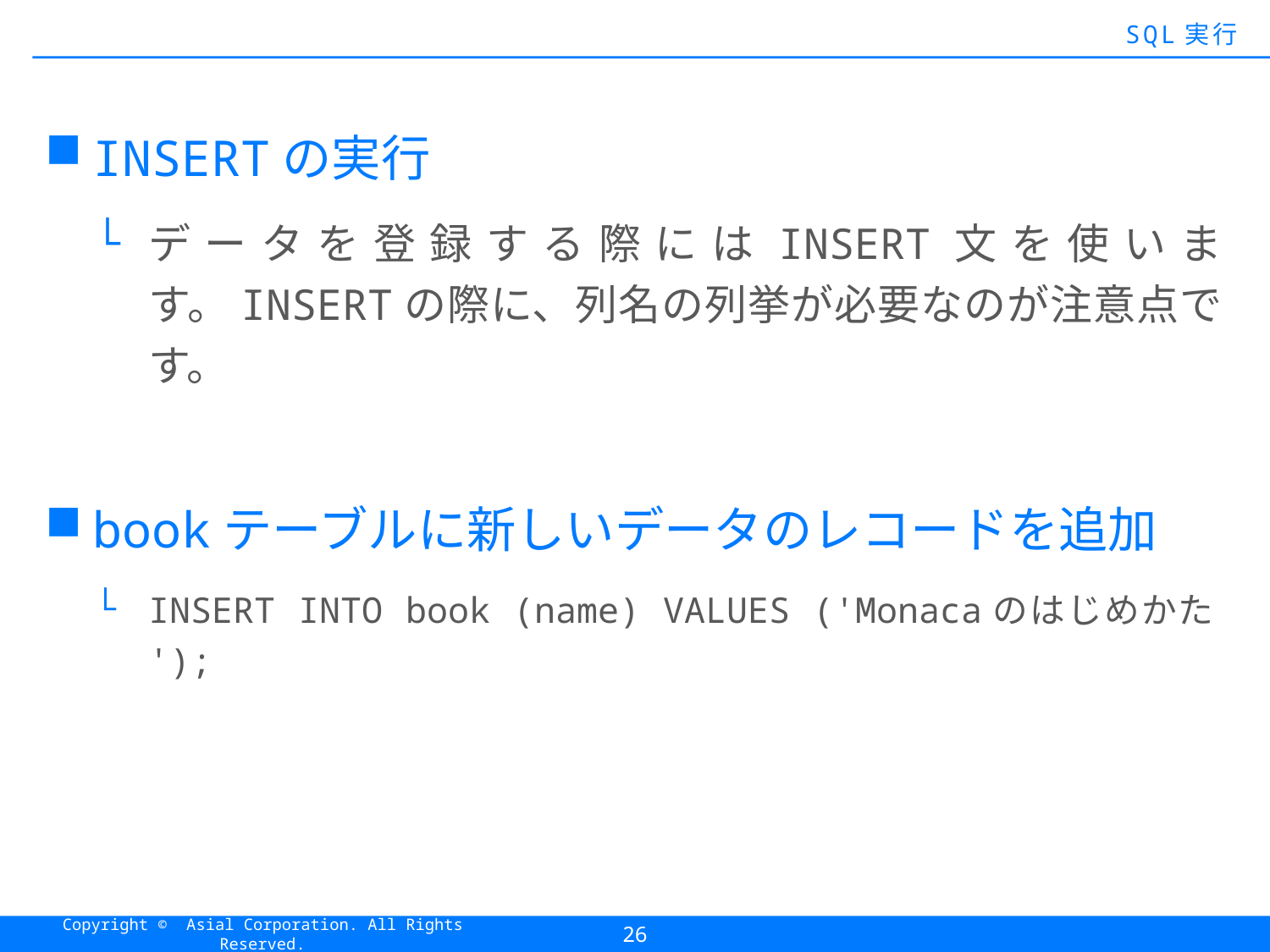

#
SQL実行
INSERTの実行
データを登録する際にはINSERT文を使います。INSERTの際に、列名の列挙が必要なのが注意点です。

bookテーブルに新しいデータのレコードを追加
INSERT INTO book (name) VALUES ('Monacaのはじめかた');
26